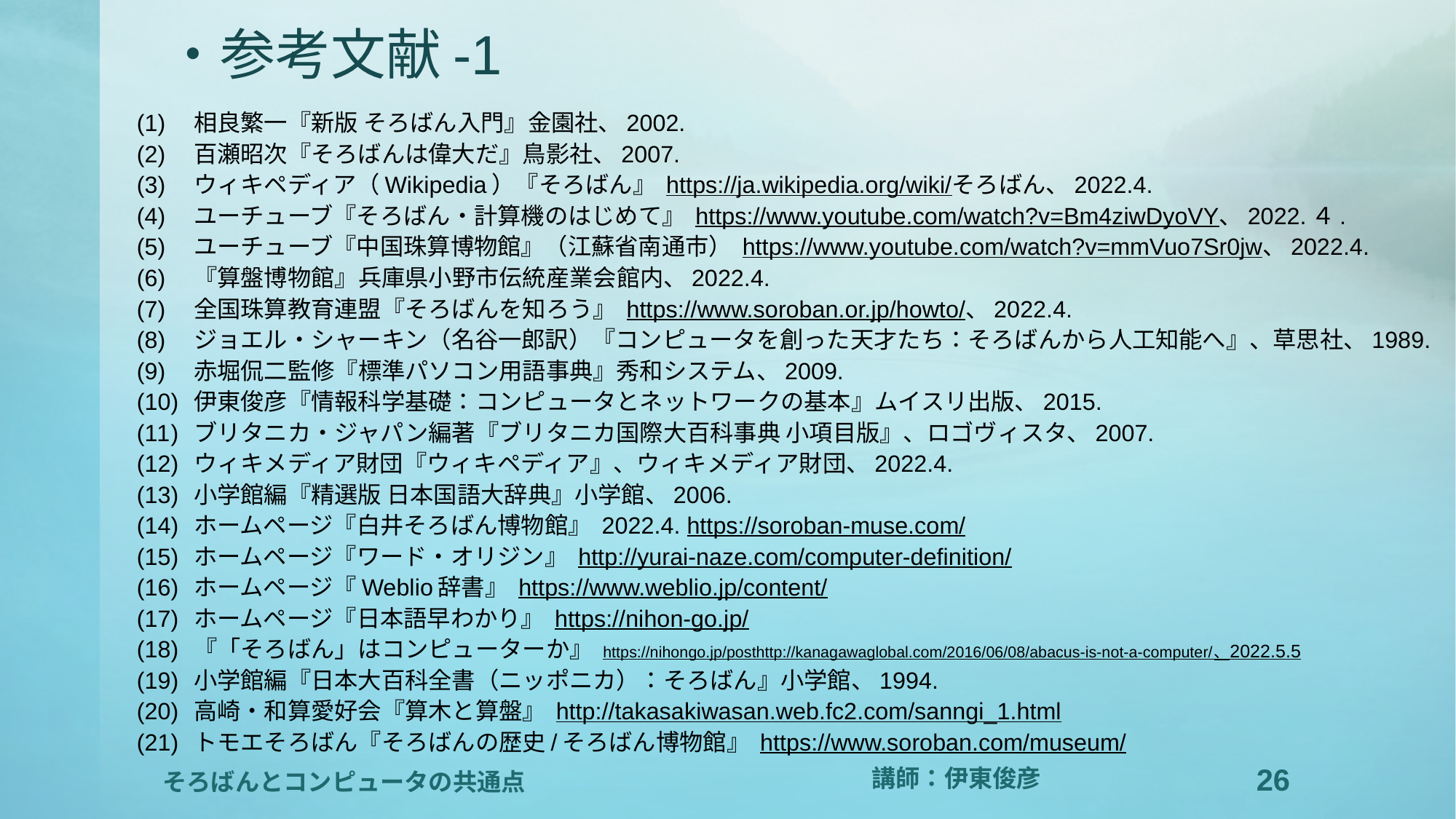

# ・参考文献-1
相良繁一『新版 そろばん入門』金園社、2002.
百瀬昭次『そろばんは偉大だ』鳥影社、2007.
ウィキペディア（Wikipedia）『そろばん』 https://ja.wikipedia.org/wiki/そろばん、2022.4.
ユーチューブ『そろばん・計算機のはじめて』 https://www.youtube.com/watch?v=Bm4ziwDyoVY、2022.４.
ユーチューブ『中国珠算博物館』（江蘇省南通市） https://www.youtube.com/watch?v=mmVuo7Sr0jw、2022.4.
『算盤博物館』兵庫県小野市伝統産業会館内、2022.4.
全国珠算教育連盟『そろばんを知ろう』 https://www.soroban.or.jp/howto/、2022.4.
ジョエル・シャーキン（名谷一郎訳）『コンピュータを創った天才たち：そろばんから人工知能へ』、草思社、1989.
赤堀侃二監修『標準パソコン用語事典』秀和システム、2009.
伊東俊彦『情報科学基礎：コンピュータとネットワークの基本』ムイスリ出版、2015.
ブリタニカ・ジャパン編著『ブリタニカ国際大百科事典 小項目版』、ロゴヴィスタ、2007.
ウィキメディア財団『ウィキペディア』、ウィキメディア財団、2022.4.
小学館編『精選版 日本国語大辞典』小学館、2006.
ホームページ『白井そろばん博物館』 2022.4. https://soroban-muse.com/
ホームページ『ワード・オリジン』 http://yurai-naze.com/computer-definition/
ホームページ『Weblio辞書』 https://www.weblio.jp/content/
ホームページ『日本語早わかり』 https://nihon-go.jp/
『「そろばん」はコンピューターか』 https://nihongo.jp/posthttp://kanagawaglobal.com/2016/06/08/abacus-is-not-a-computer/、2022.5.5
小学館編『日本大百科全書（ニッポニカ）：そろばん』小学館、1994.
高崎・和算愛好会『算木と算盤』 http://takasakiwasan.web.fc2.com/sanngi_1.html
トモエそろばん『そろばんの歴史/そろばん博物館』 https://www.soroban.com/museum/
26
そろばんとコンピュータの共通点
講師：伊東俊彦